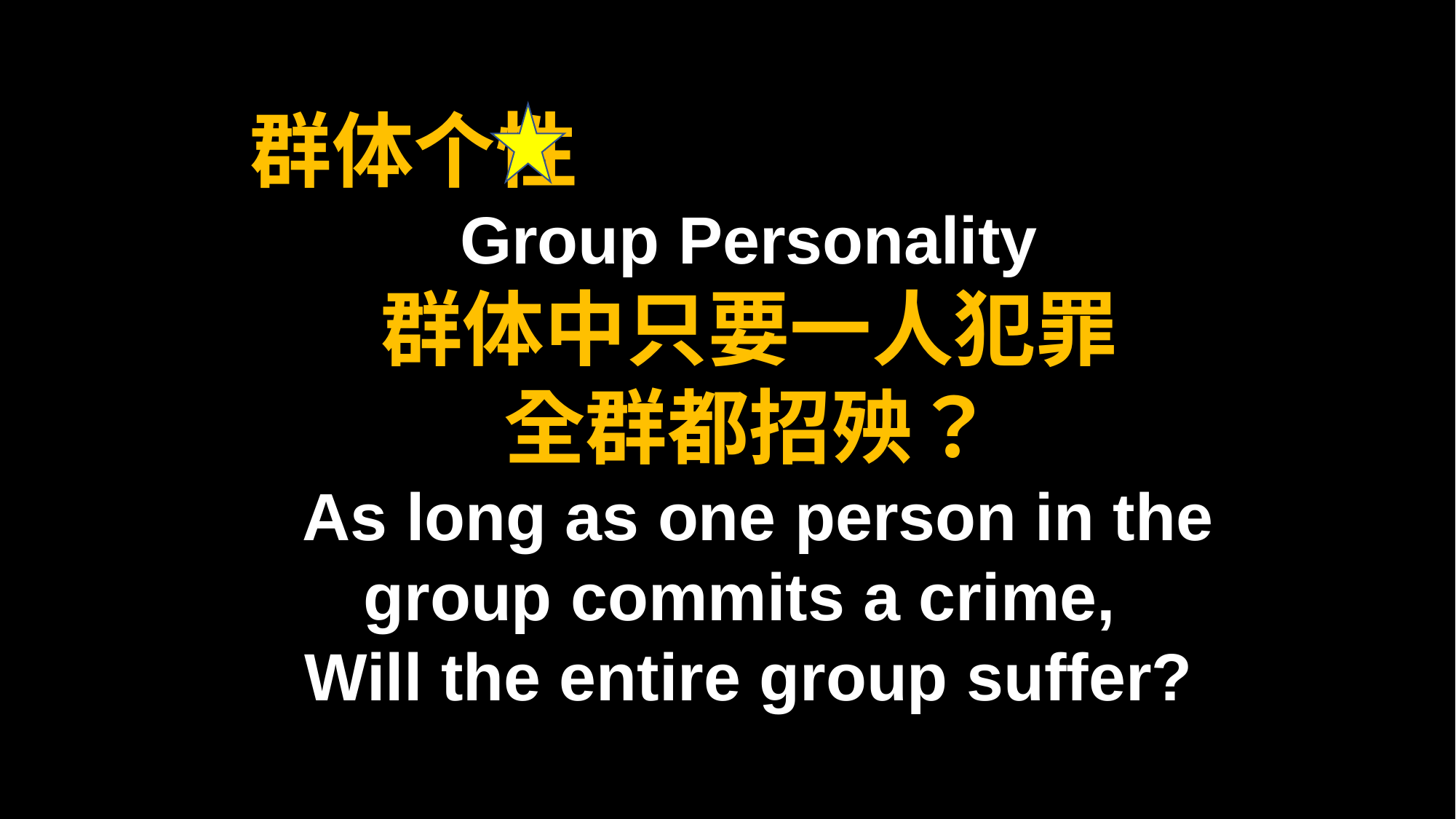

群体个性
Group Personality
群体中只要一人犯罪
全群都招殃？
 As long as one person in the group commits a crime,
Will the entire group suffer?